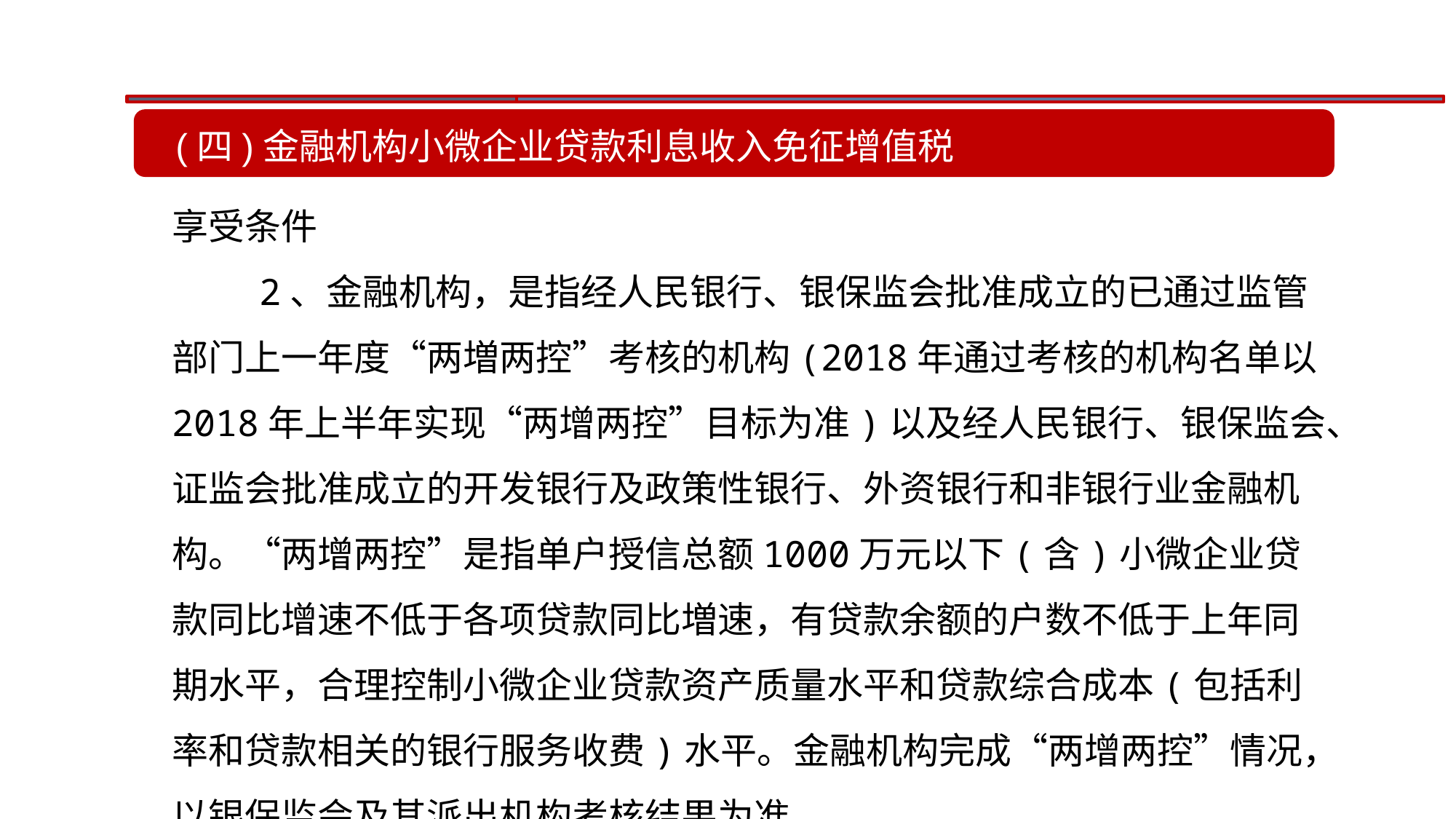

(四)金融机构小微企业贷款利息收入免征增值税
享受条件
    2、金融机构，是指经人民银行、银保监会批准成立的已通过监管部门上一年度“两増两控”考核的机构(2018年通过考核的机构名单以2018年上半年实现“两增两控”目标为准)以及经人民银行、银保监会、证监会批准成立的开发银行及政策性银行、外资银行和非银行业金融机构。“两增两控”是指单户授信总额1000万元以下(含)小微企业贷款同比增速不低于各项贷款同比増速，有贷款余额的户数不低于上年同期水平，合理控制小微企业贷款资产质量水平和贷款综合成本(包括利率和贷款相关的银行服务收费)水平。金融机构完成“两增两控”情况，以银保监会及其派出机构考核结果为准。